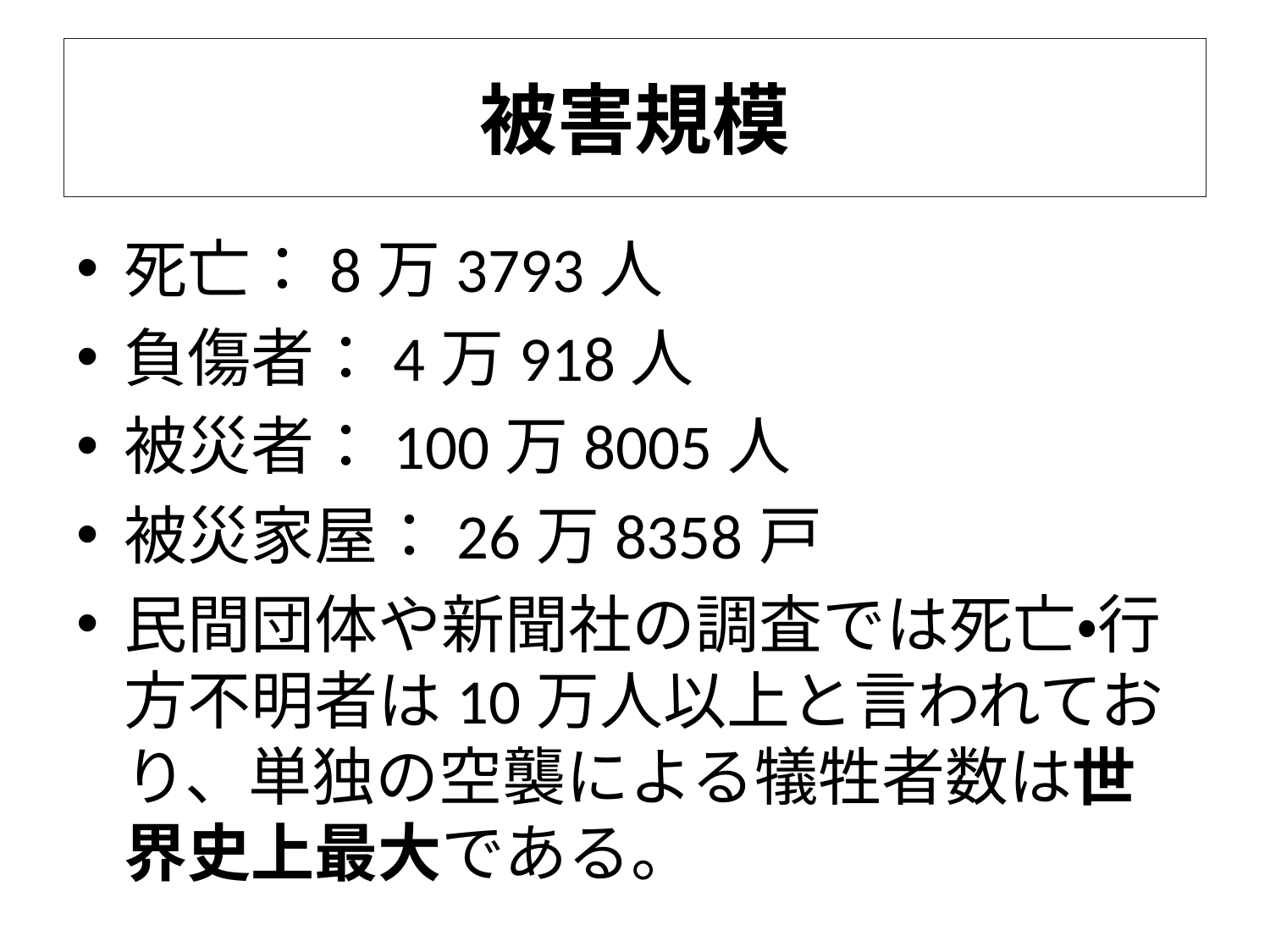

# 被害規模
死亡：8万3793人
負傷者：4万918人
被災者：100万8005人
被災家屋：26万8358戸
民間団体や新聞社の調査では死亡・行方不明者は10万人以上と言われており、単独の空襲による犠牲者数は世界史上最大である。